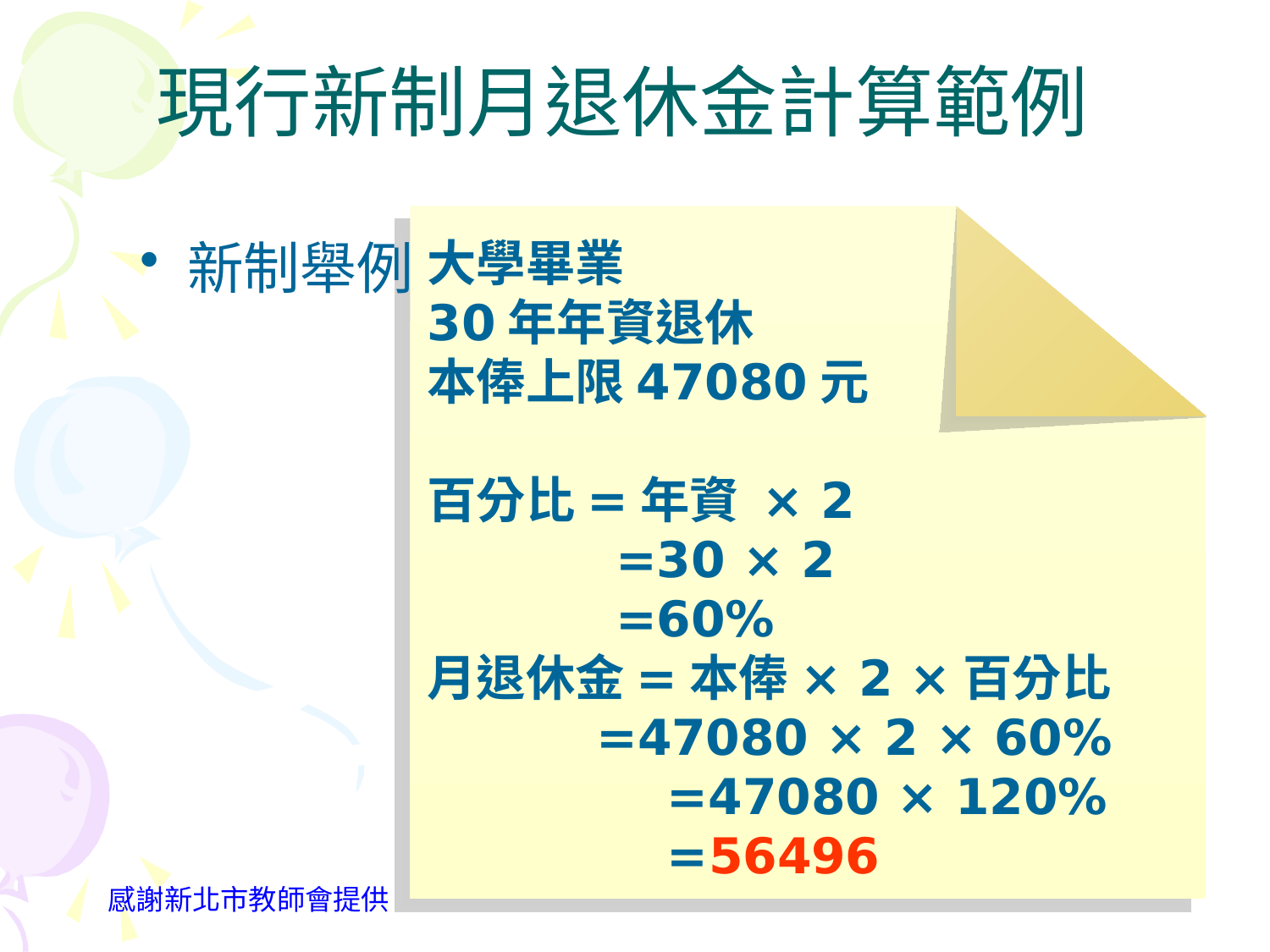

現行新制月退休金計算範例

新制舉例

大學畢業
30年年資退休
本俸上限47080元

百分比=年資 × 2
           =30 × 2
           =60%
月退休金=本俸× 2 ×百分比
              =47080 × 2 × 60%
              =47080 × 120%
              =56496
感謝新北市教師會提供